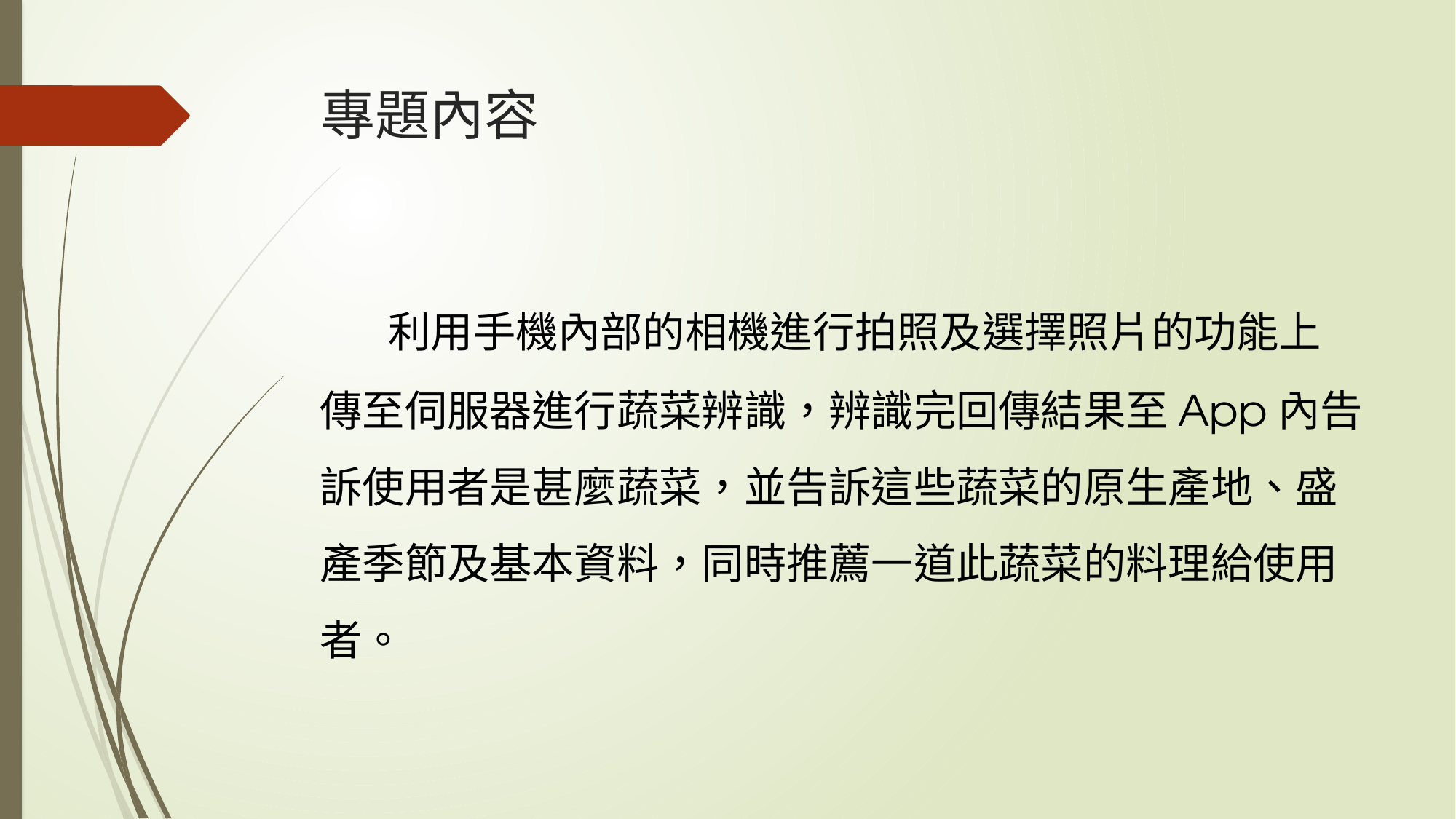

# 專題內容
     利用手機內部的相機進行拍照及選擇照片的功能上傳至伺服器進行蔬菜辨識，辨識完回傳結果至App內告訴使用者是甚麼蔬菜，並告訴這些蔬菜的原生產地、盛產季節及基本資料，同時推薦一道此蔬菜的料理給使用者。